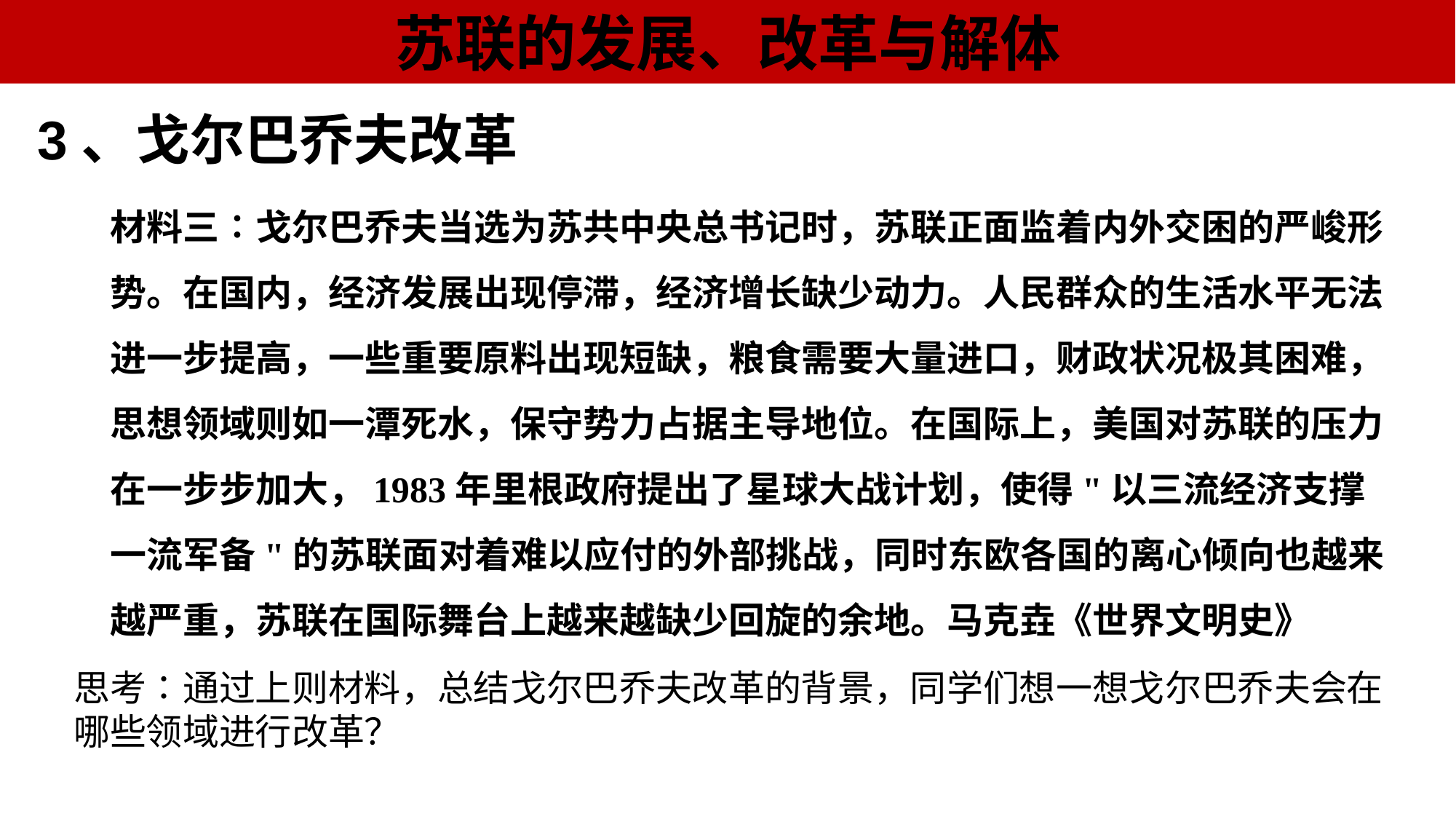

苏联的发展、改革与解体
3、戈尔巴乔夫改革
材料三∶戈尔巴乔夫当选为苏共中央总书记时，苏联正面监着内外交困的严峻形势。在国内，经济发展出现停滞，经济增长缺少动力。人民群众的生活水平无法进一步提高，一些重要原料出现短缺，粮食需要大量进口，财政状况极其困难，思想领域则如一潭死水，保守势力占据主导地位。在国际上，美国对苏联的压力在一步步加大，1983年里根政府提出了星球大战计划，使得"以三流经济支撑一流军备"的苏联面对着难以应付的外部挑战，同时东欧各国的离心倾向也越来越严重，苏联在国际舞台上越来越缺少回旋的余地。马克垚《世界文明史》
思考∶通过上则材料，总结戈尔巴乔夫改革的背景，同学们想一想戈尔巴乔夫会在哪些领域进行改革？